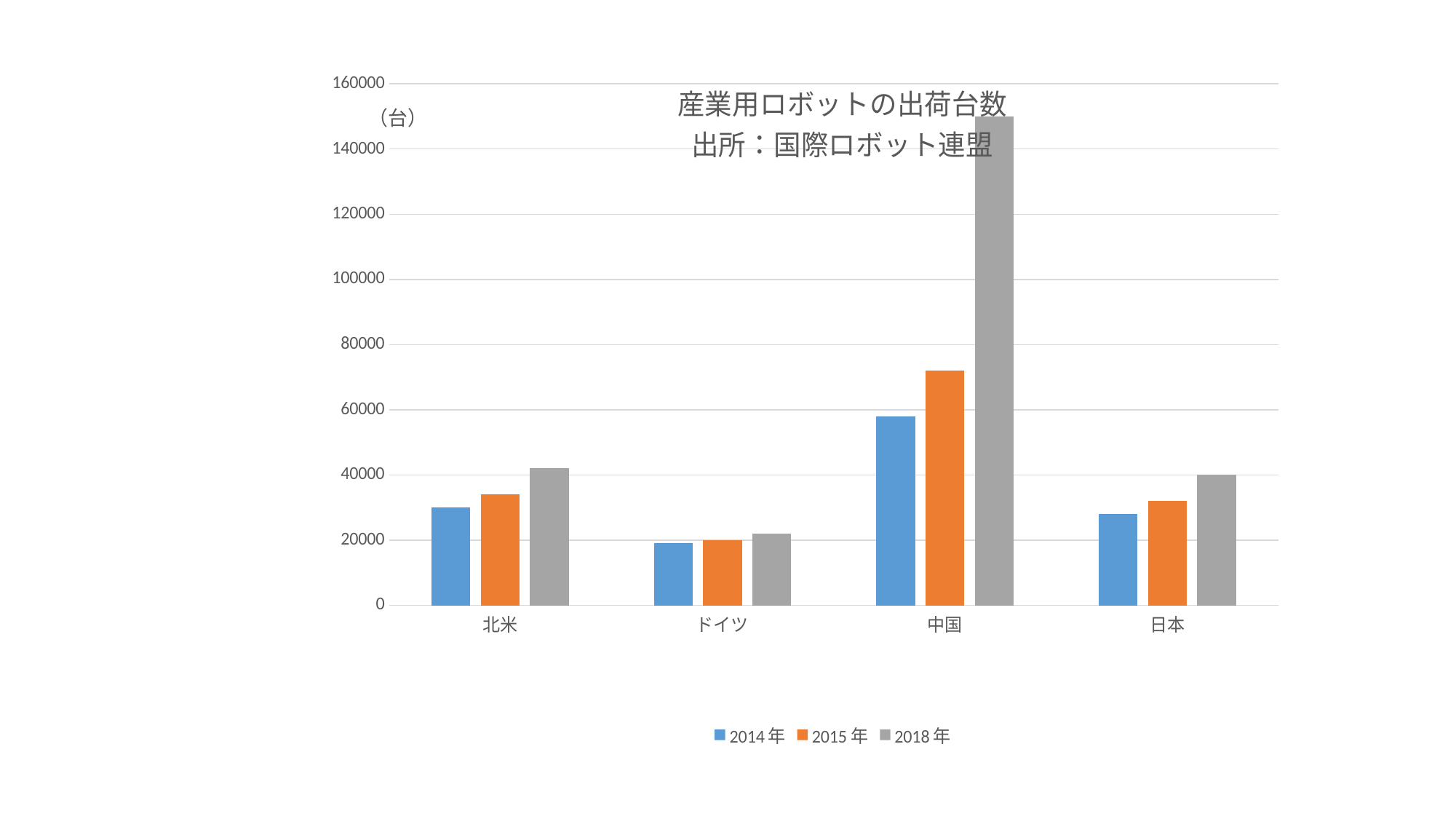

### Chart: 産業用ロボットの出荷台数
出所：国際ロボット連盟

| Category | 2014年 | 2015年 | 2018年 |
|---|---|---|---|
| 北米 | 30000.0 | 34000.0 | 42000.0 |
| ドイツ | 19000.0 | 20000.0 | 22000.0 |
| 中国 | 58000.0 | 72000.0 | 150000.0 |
| 日本 | 28000.0 | 32000.0 | 40000.0 |